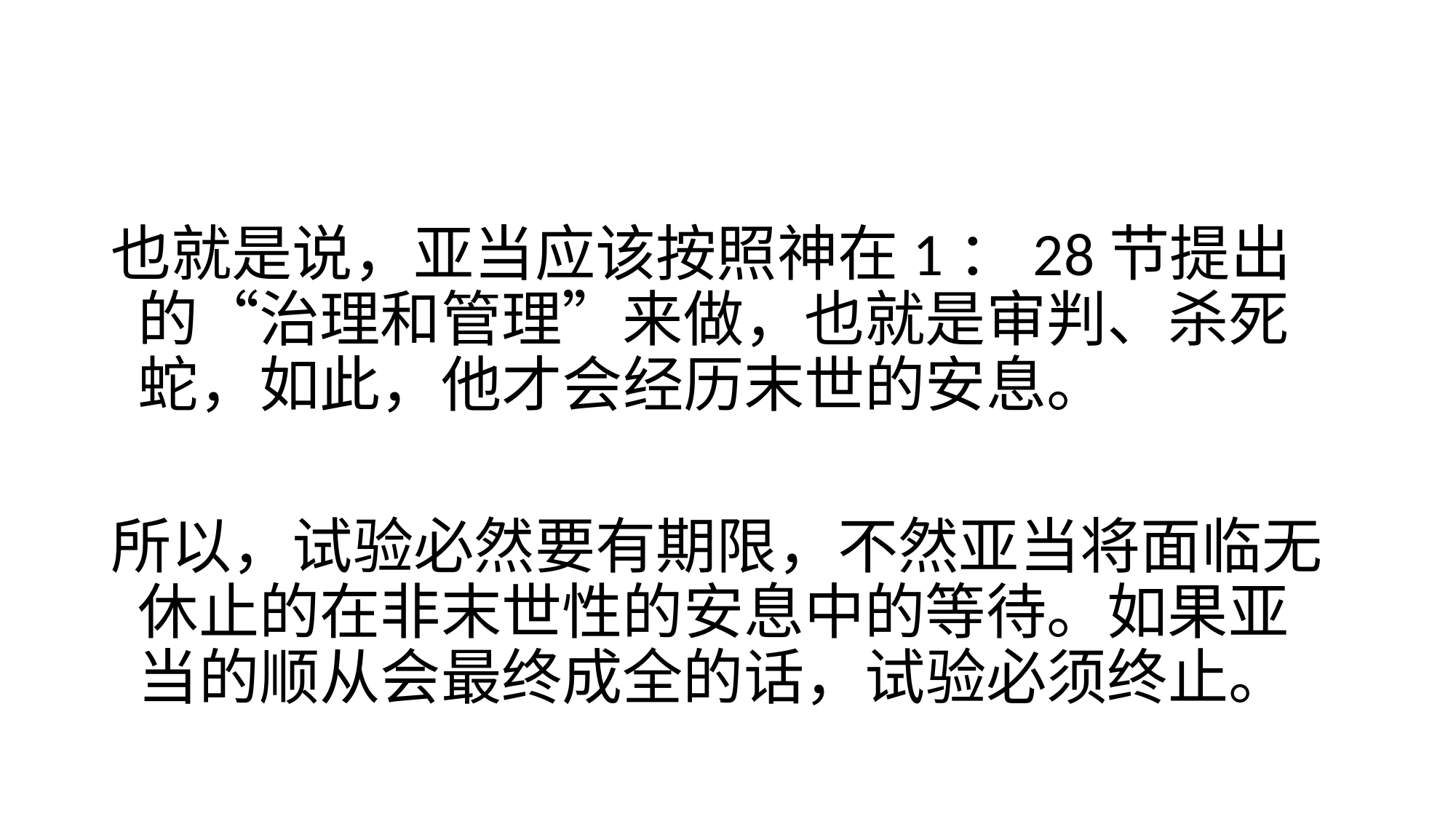

#
也就是说，亚当应该按照神在1：28节提出的“治理和管理”来做，也就是审判、杀死蛇，如此，他才会经历末世的安息。

所以，试验必然要有期限，不然亚当将面临无休止的在非末世性的安息中的等待。如果亚当的顺从会最终成全的话，试验必须终止。